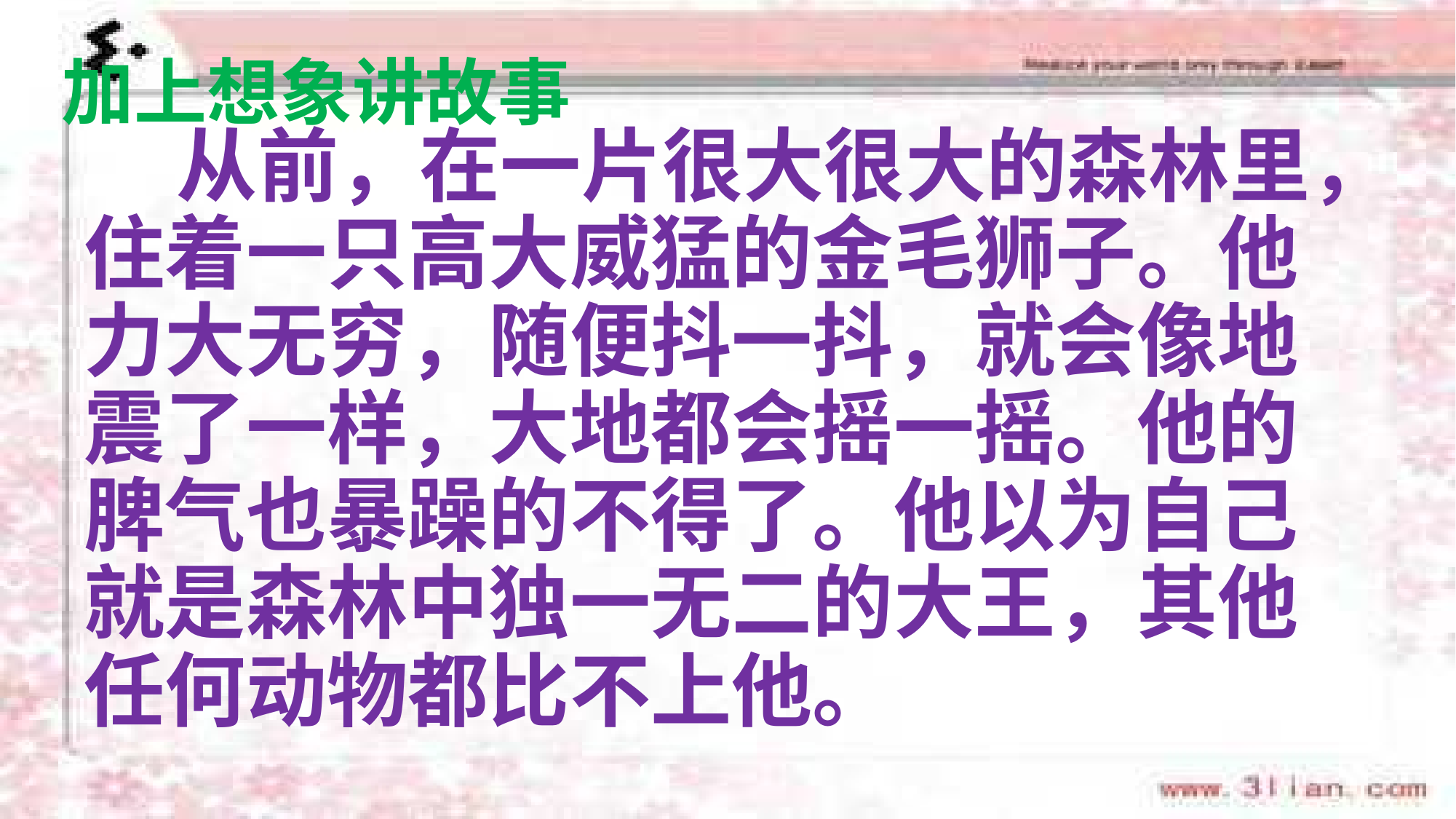

加上想象讲故事
# 从前，在一片很大很大的森林里，住着一只高大威猛的金毛狮子。他力大无穷，随便抖一抖，就会像地震了一样，大地都会摇一摇。他的脾气也暴躁的不得了。他以为自己就是森林中独一无二的大王，其他任何动物都比不上他。